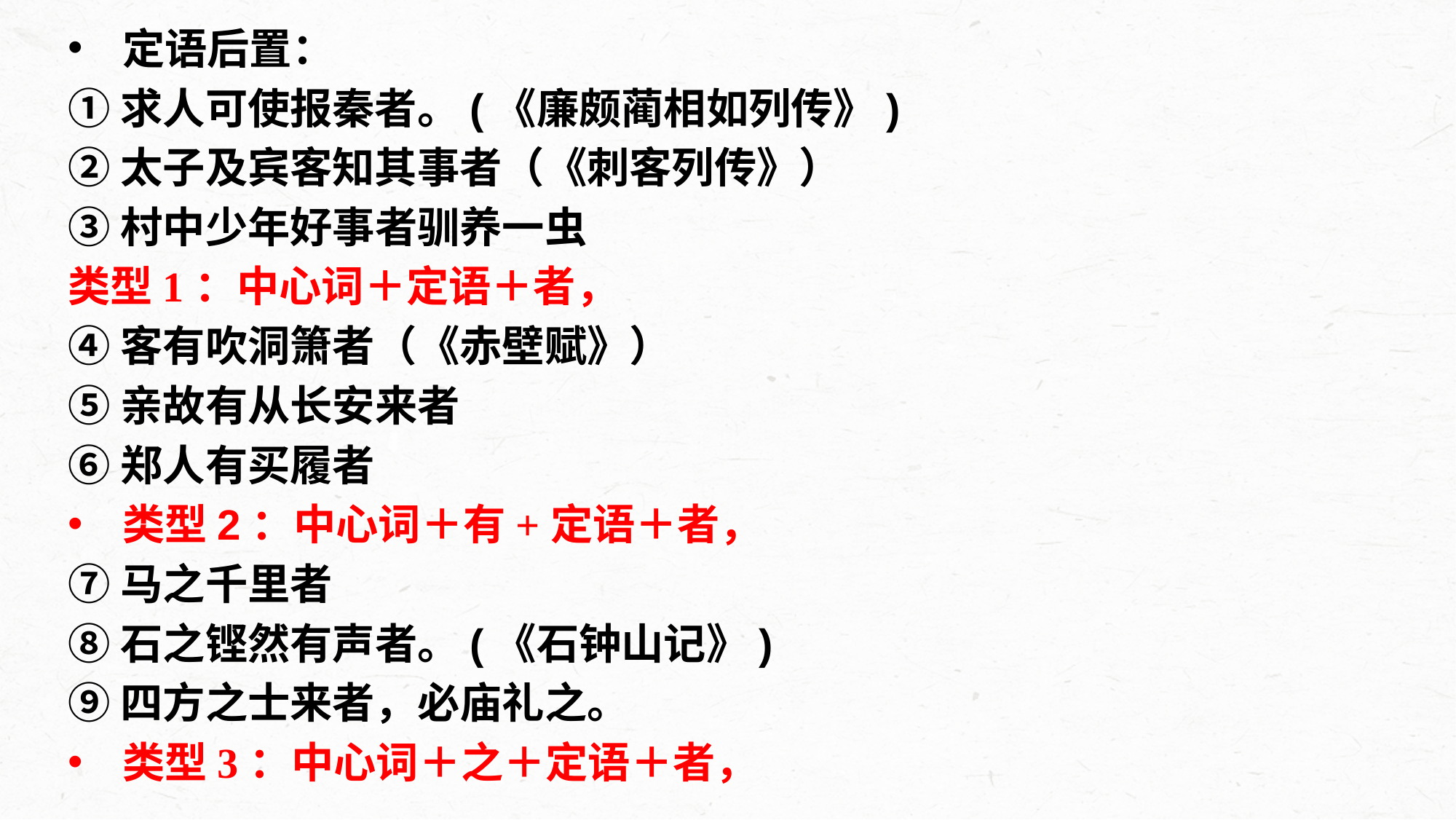

定语后置：
①求人可使报秦者。(《廉颇蔺相如列传》)
②太子及宾客知其事者（《刺客列传》）
③村中少年好事者驯养一虫
类型1：中心词＋定语＋者，
④客有吹洞箫者（《赤壁赋》）
⑤亲故有从长安来者
⑥郑人有买履者
类型2：中心词＋有+定语＋者，
⑦马之千里者
⑧石之铿然有声者。(《石钟山记》)
⑨四方之士来者，必庙礼之。
类型3：中心词＋之＋定语＋者，